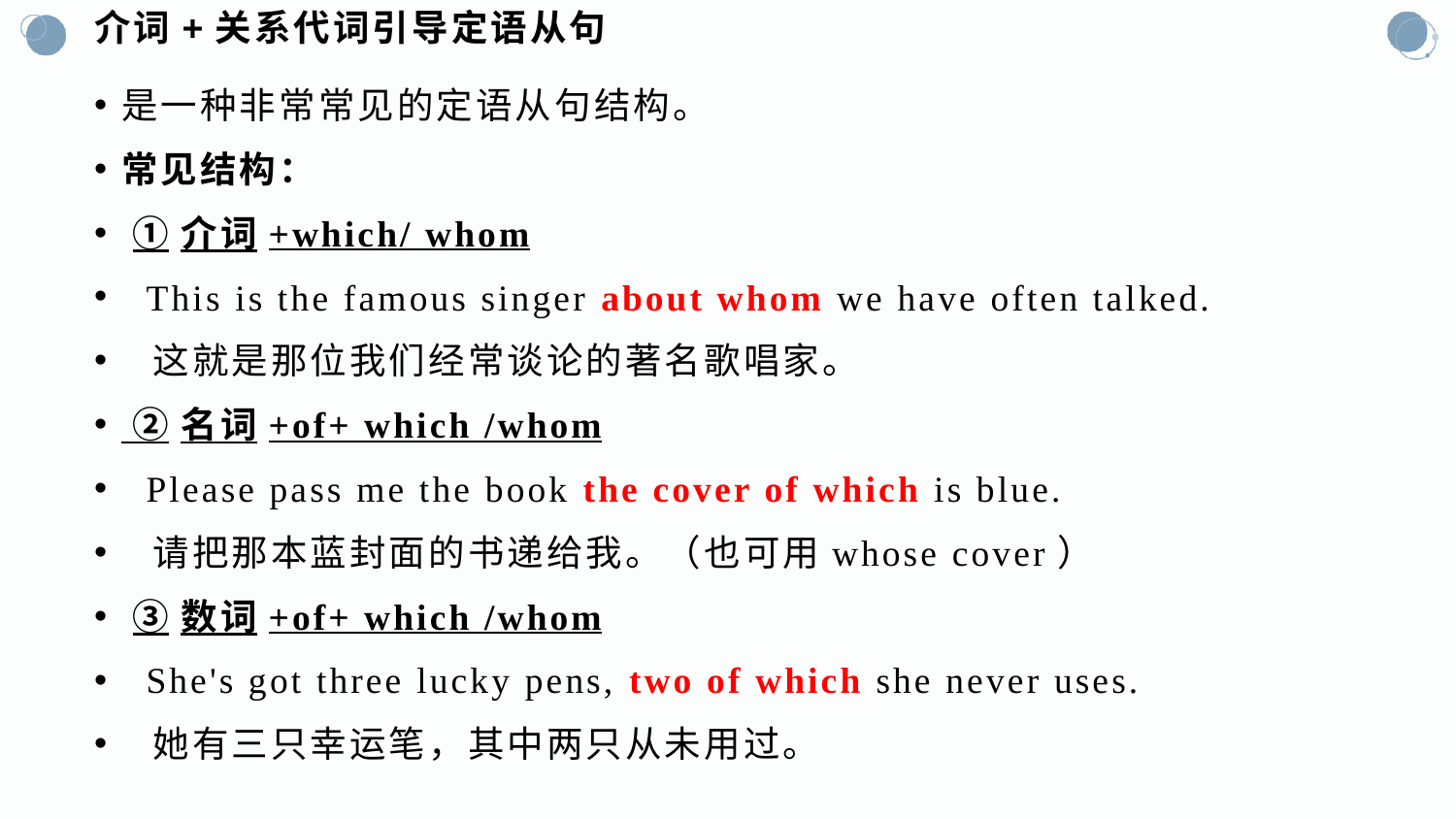

# 介词+关系代词引导定语从句
是一种非常常见的定语从句结构。
常见结构：
 ①介词+which/ whom
  This is the famous singer about whom we have often talked.
  这就是那位我们经常谈论的著名歌唱家。
 ②名词+of+ which /whom
  Please pass me the book the cover of which is blue.
  请把那本蓝封面的书递给我。（也可用whose cover）
 ③数词+of+ which /whom
  She's got three lucky pens, two of which she never uses.
  她有三只幸运笔，其中两只从未用过。